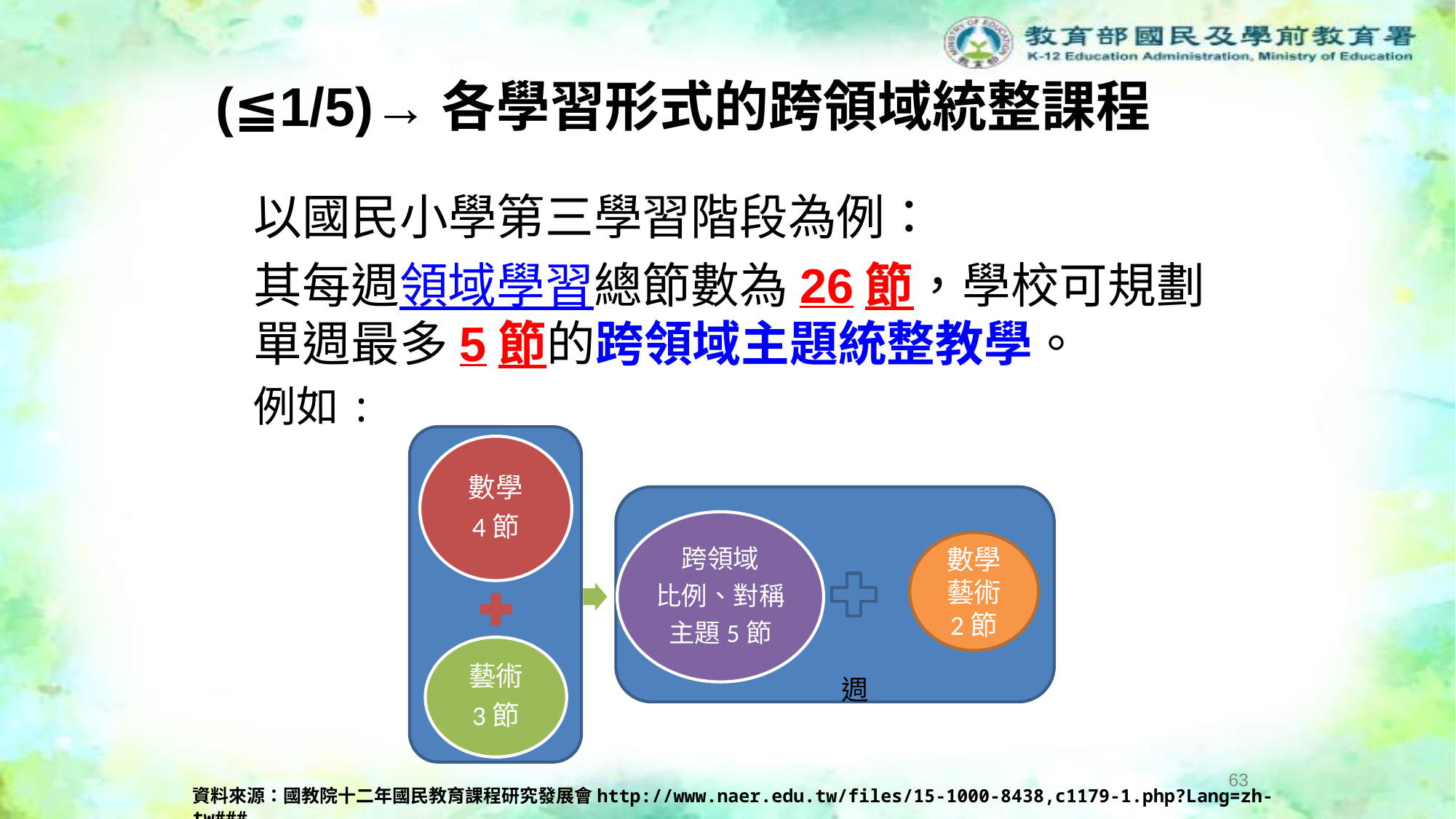

(≦1/5)→各學習形式的跨領域統整課程
以國民小學第三學習階段為例：
其每週領域學習總節數為26節，學校可規劃單週最多5節的跨領域主題統整教學。
例如:

數學
4節

藝術
3節

跨領域
比例、對稱
主題5節
數學藝術
2節

週
63
資料來源：國教院十二年國民教育課程研究發展會http://www.naer.edu.tw/files/15-1000-8438,c1179-1.php?Lang=zh-tw###